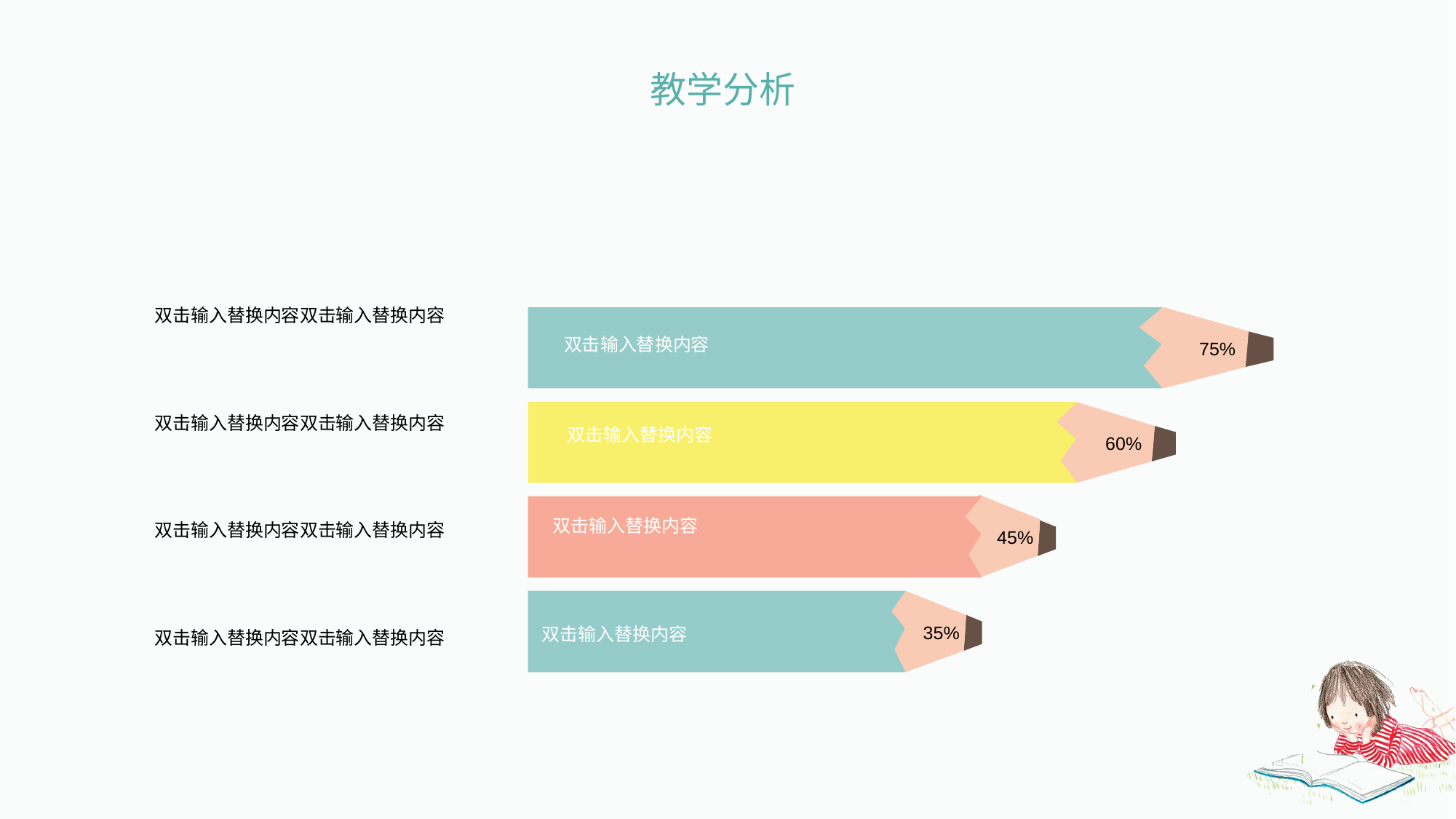

教学分析
双击输入替换内容双击输入替换内容

75%
双击输入替换内容

60%
双击输入替换内容

双击输入替换内容双击输入替换内容
45%

双击输入替换内容

双击输入替换内容双击输入替换内容

35%

双击输入替换内容
双击输入替换内容双击输入替换内容